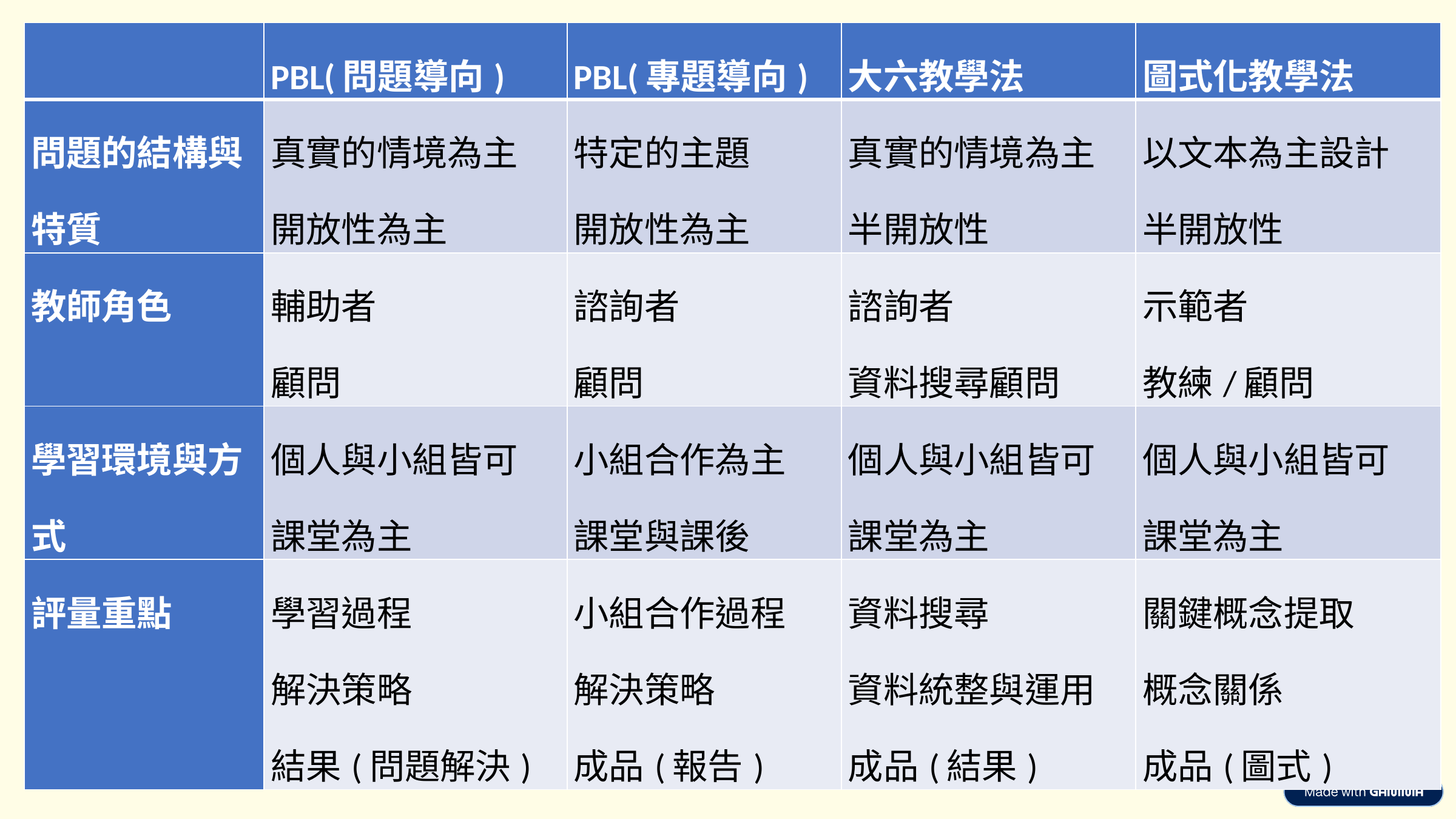

|  | PBL(問題導向) | PBL(專題導向) | 大六教學法 | 圖式化教學法 |
| --- | --- | --- | --- | --- |
| 問題的結構與特質 | 真實的情境為主 開放性為主 | 特定的主題 開放性為主 | 真實的情境為主 半開放性 | 以文本為主設計 半開放性 |
| 教師角色 | 輔助者 顧問 | 諮詢者 顧問 | 諮詢者 資料搜尋顧問 | 示範者 教練/顧問 |
| 學習環境與方式 | 個人與小組皆可 課堂為主 | 小組合作為主 課堂與課後 | 個人與小組皆可 課堂為主 | 個人與小組皆可 課堂為主 |
| 評量重點 | 學習過程 解決策略 結果(問題解決) | 小組合作過程 解決策略 成品(報告) | 資料搜尋 資料統整與運用 成品(結果) | 關鍵概念提取 概念關係 成品(圖式) |